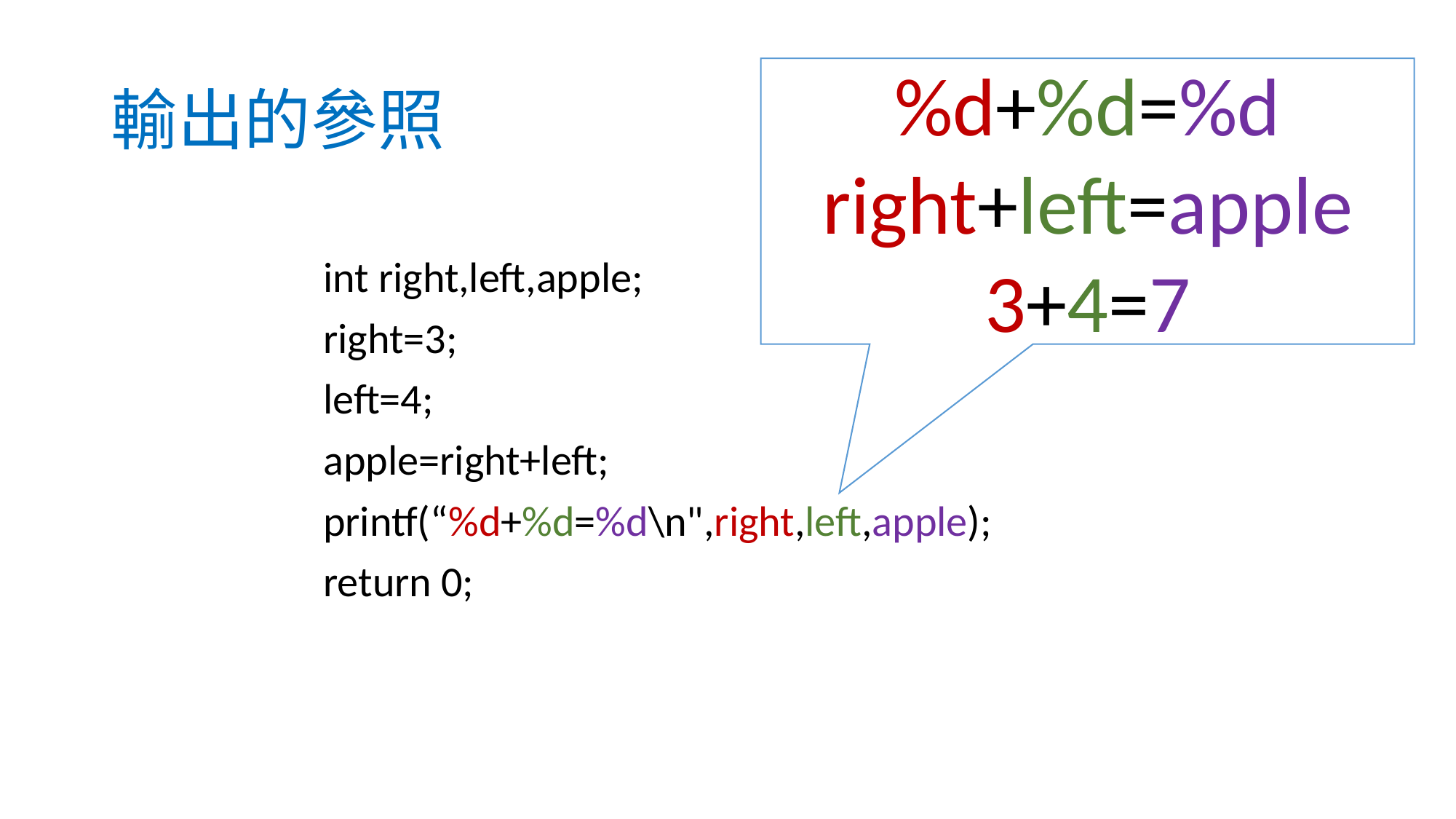

# 輸出的參照
%d+%d=%d
right+left=apple
3+4=7
int right,left,apple;
right=3;
left=4;
apple=right+left;
printf(“%d+%d=%d\n",right,left,apple);
return 0;